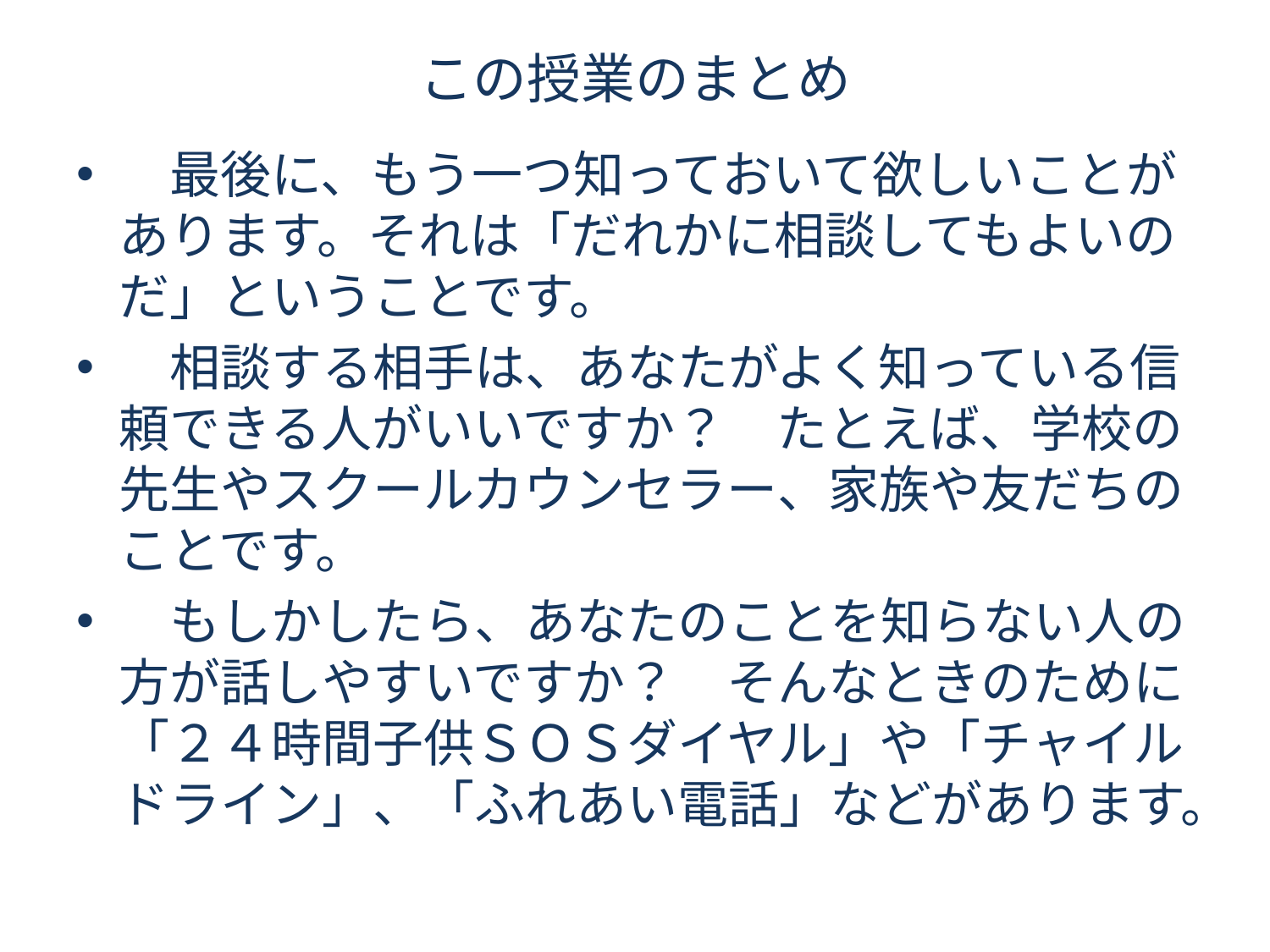

# この授業のまとめ
　最後に、もう一つ知っておいて欲しいことがあります。それは「だれかに相談してもよいのだ」ということです。
　相談する相手は、あなたがよく知っている信頼できる人がいいですか？　たとえば、学校の先生やスクールカウンセラー、家族や友だちのことです。
　もしかしたら、あなたのことを知らない人の方が話しやすいですか？　そんなときのために「２４時間子供ＳＯＳダイヤル」や「チャイルドライン」、「ふれあい電話」などがあります。